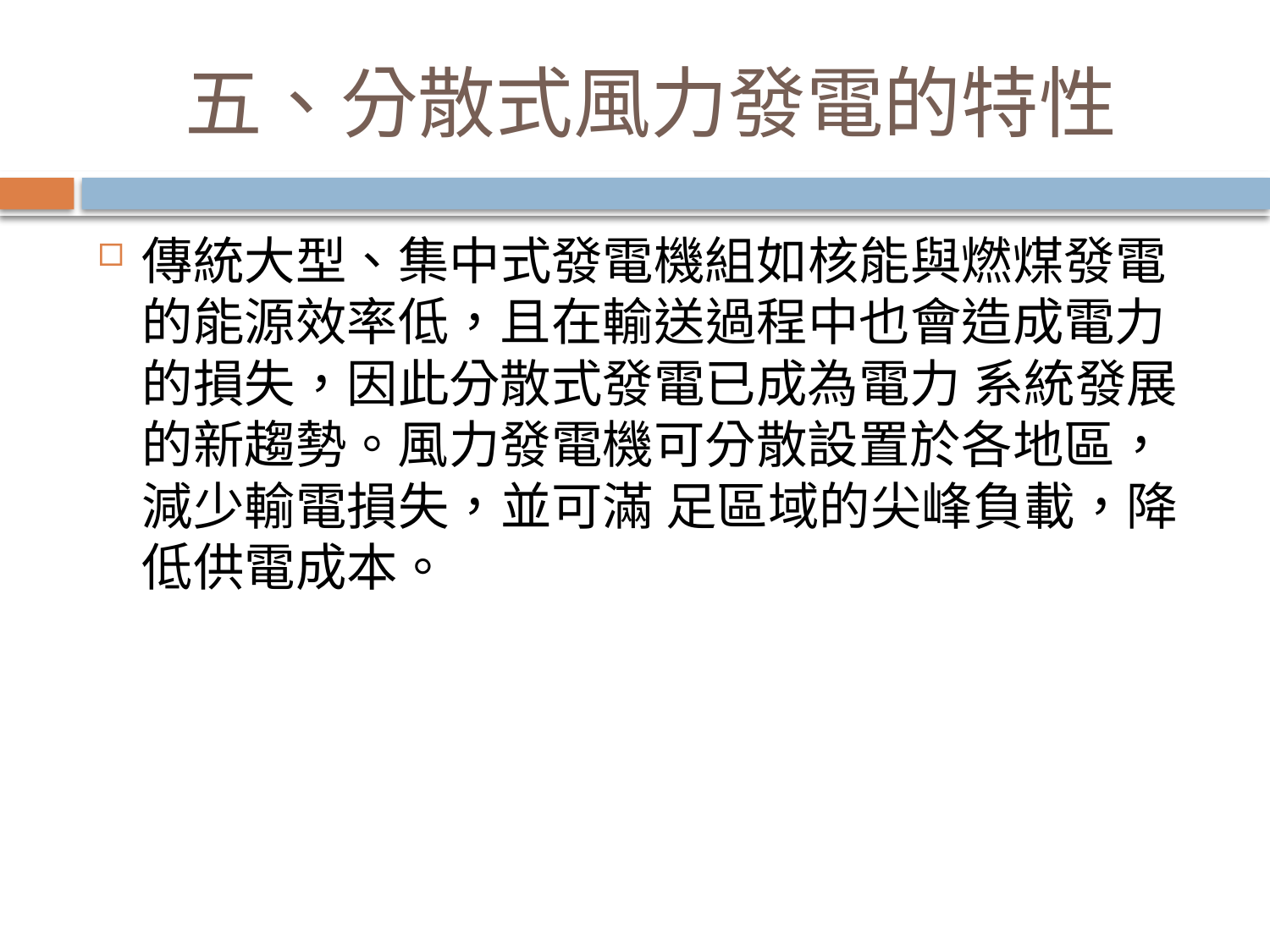

# 五、分散式風力發電的特性
傳統大型、集中式發電機組如核能與燃煤發電的能源效率低，且在輸送過程中也會造成電力的損失，因此分散式發電已成為電力 系統發展的新趨勢。風力發電機可分散設置於各地區，減少輸電損失，並可滿 足區域的尖峰負載，降低供電成本。